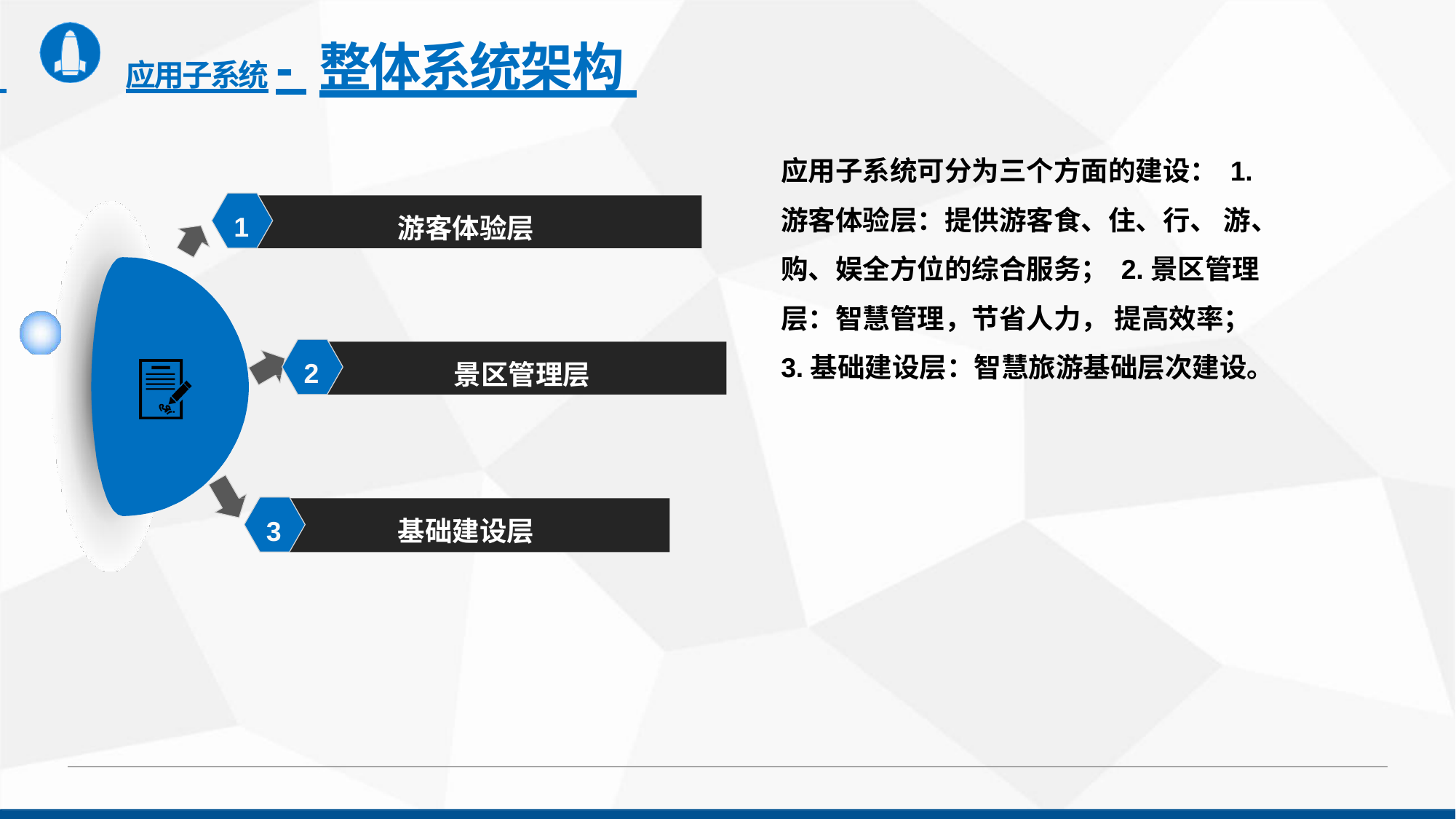

# 应用子系统- 整体系统架构
应用子系统可分为三个方面的建设： 1.游客体验层：提供游客食、住、行、 游、购、娱全方位的综合服务； 2.景区管理层：智慧管理，节省人力， 提高效率； 3.基础建设层：智慧旅游基础层次建设。

1
游客体验层

2
景区管理层

3
基础建设层